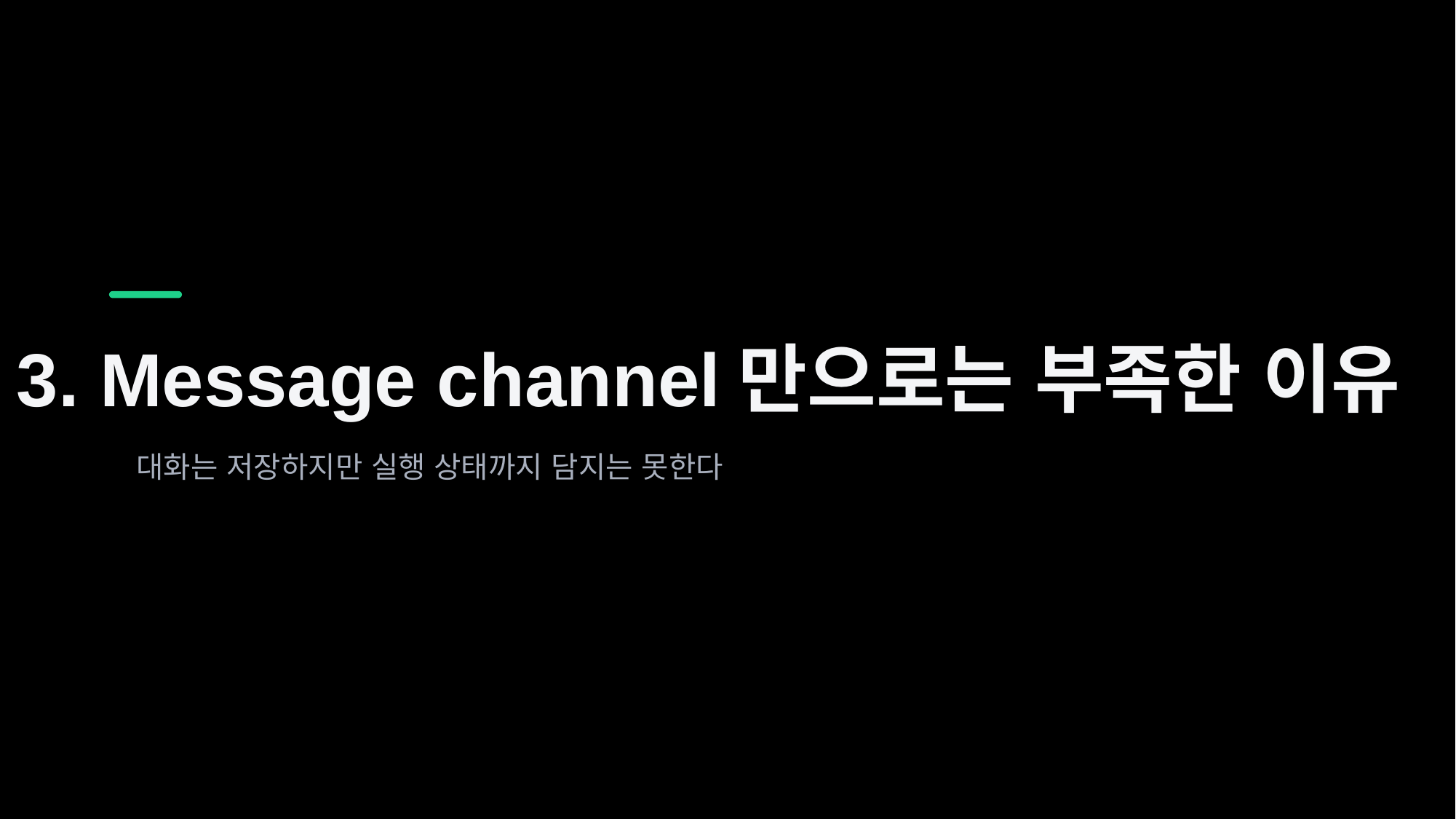

3. Message channel만으로는 부족한 이유
대화는 저장하지만 실행 상태까지 담지는 못한다